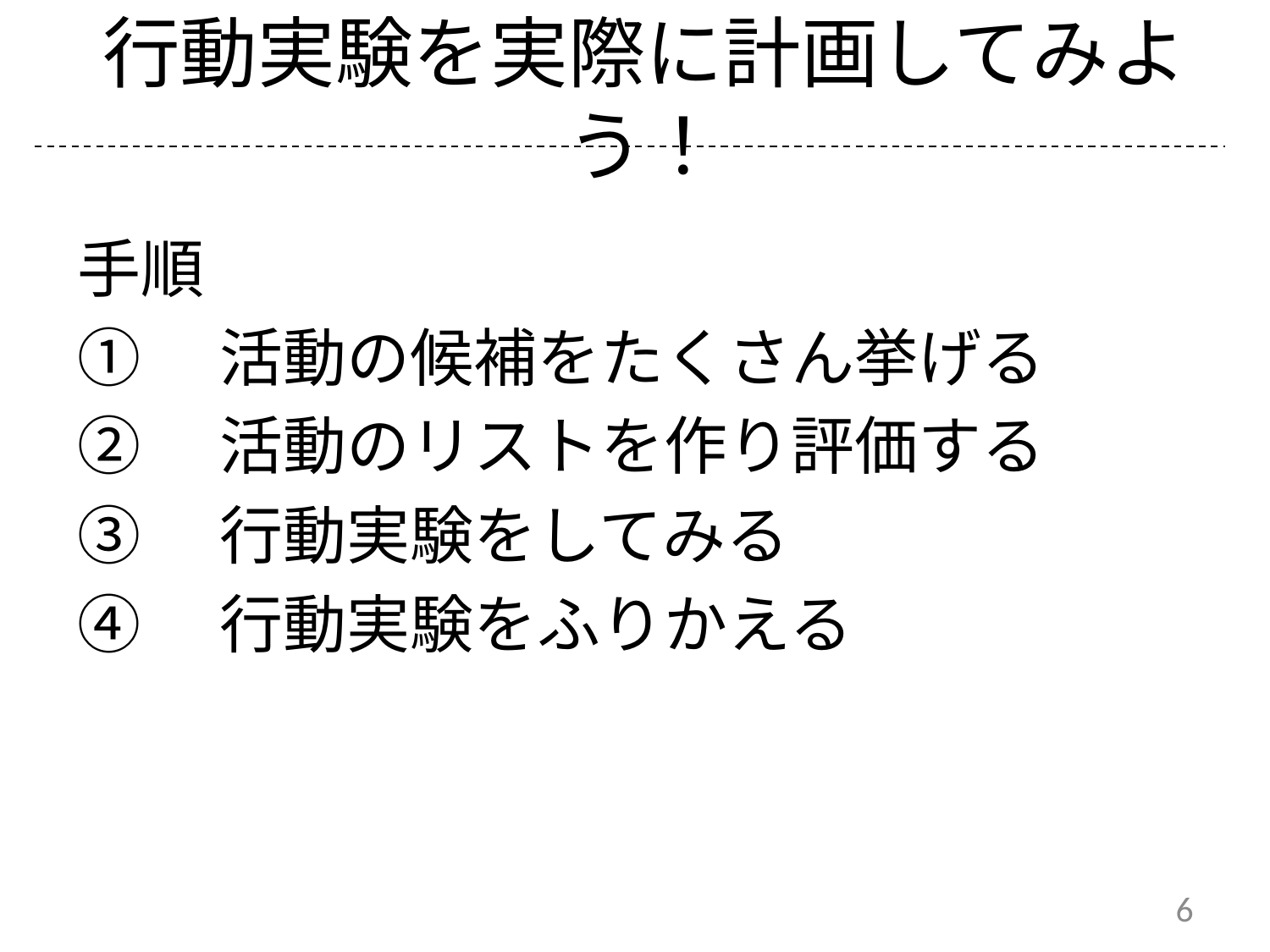

# 行動実験を実際に計画してみよう！
手順
①　活動の候補をたくさん挙げる
②　活動のリストを作り評価する
③　行動実験をしてみる
④　行動実験をふりかえる

6